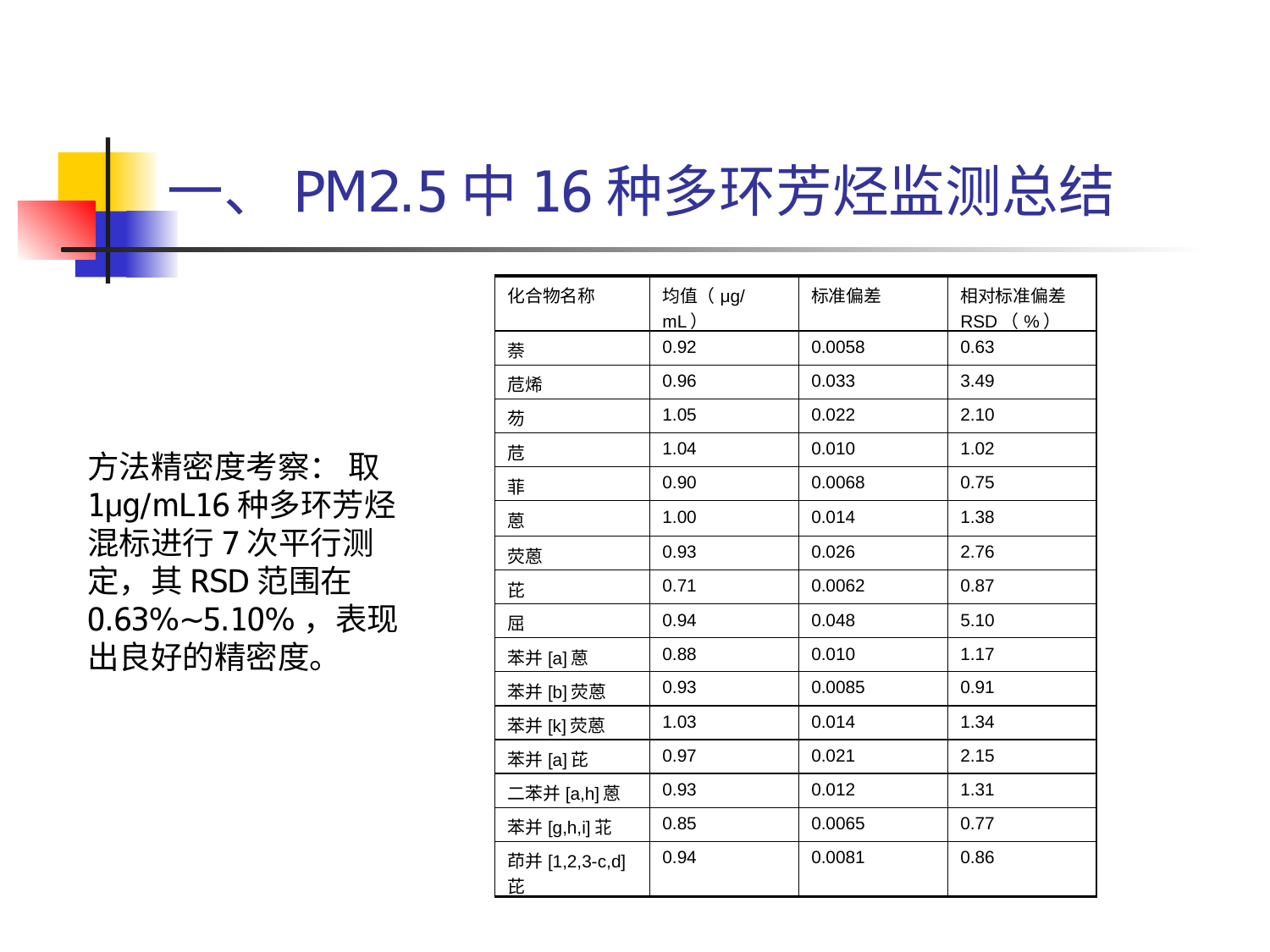

一、PM2.5中16种多环芳烃监测总结
| 化合物名称 | 均值（μg/mL） | 标准偏差 | 相对标准偏差RSD（%） |
| --- | --- | --- | --- |
| 萘 | 0.92 | 0.0058 | 0.63 |
| 苊烯 | 0.96 | 0.033 | 3.49 |
| 芴 | 1.05 | 0.022 | 2.10 |
| 苊 | 1.04 | 0.010 | 1.02 |
| 菲 | 0.90 | 0.0068 | 0.75 |
| 蒽 | 1.00 | 0.014 | 1.38 |
| 荧蒽 | 0.93 | 0.026 | 2.76 |
| 芘 | 0.71 | 0.0062 | 0.87 |
| 屈 | 0.94 | 0.048 | 5.10 |
| 苯并[a]蒽 | 0.88 | 0.010 | 1.17 |
| 苯并[b]荧蒽 | 0.93 | 0.0085 | 0.91 |
| 苯并[k]荧蒽 | 1.03 | 0.014 | 1.34 |
| 苯并[a]芘 | 0.97 | 0.021 | 2.15 |
| 二苯并[a,h]蒽 | 0.93 | 0.012 | 1.31 |
| 苯并[g,h,i]苝 | 0.85 | 0.0065 | 0.77 |
| 茚并[1,2,3-c,d]芘 | 0.94 | 0.0081 | 0.86 |
方法精密度考察： 取1μg/mL16种多环芳烃混标进行7次平行测定，其RSD范围在0.63%~5.10%，表现出良好的精密度。